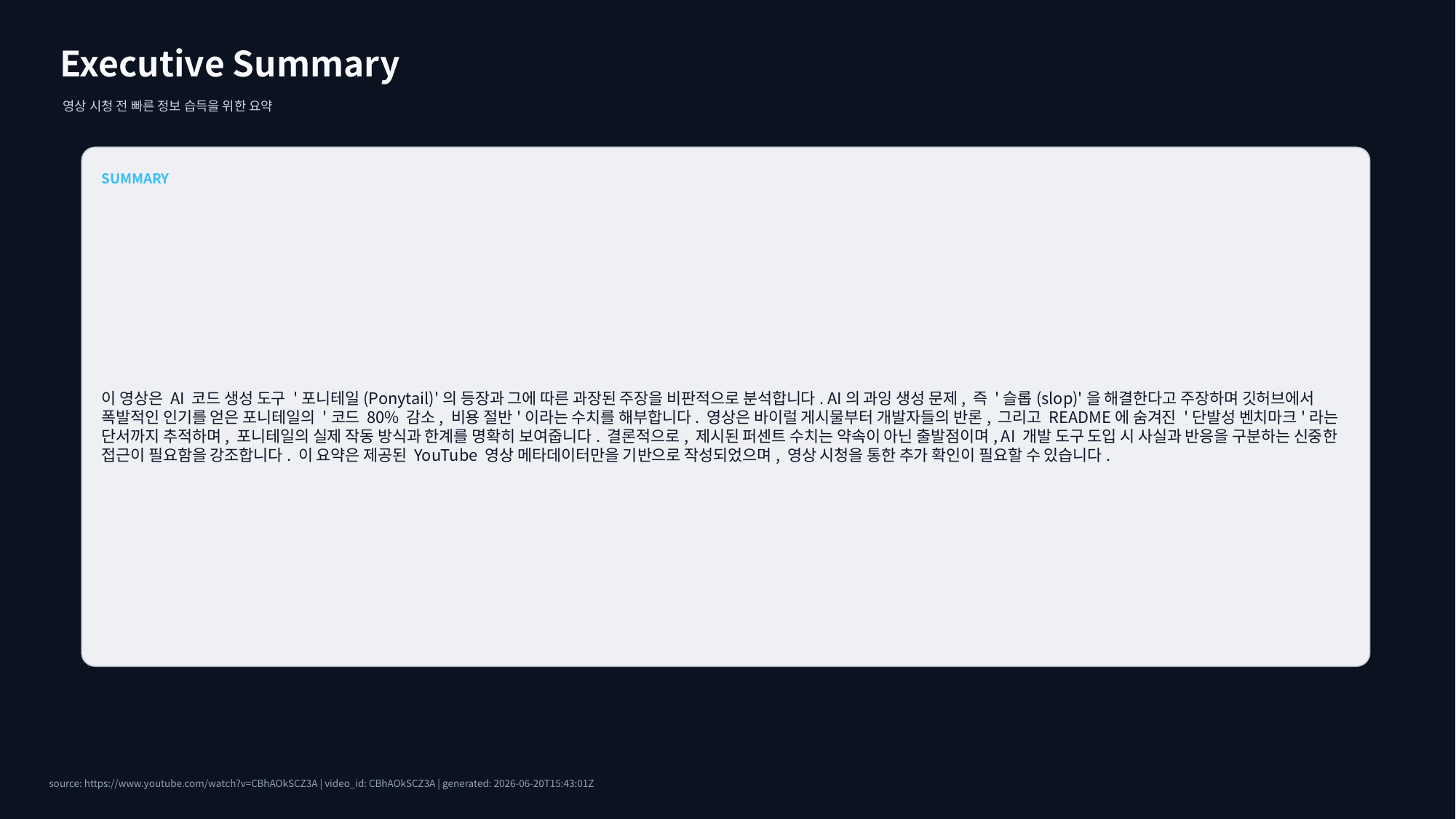

Executive Summary
영상 시청 전 빠른 정보 습득을 위한 요약

SUMMARY
이 영상은 AI 코드 생성 도구 '포니테일(Ponytail)'의 등장과 그에 따른 과장된 주장을 비판적으로 분석합니다. AI의 과잉 생성 문제, 즉 '슬롭(slop)'을 해결한다고 주장하며 깃허브에서 폭발적인 인기를 얻은 포니테일의 '코드 80% 감소, 비용 절반'이라는 수치를 해부합니다. 영상은 바이럴 게시물부터 개발자들의 반론, 그리고 README에 숨겨진 '단발성 벤치마크'라는 단서까지 추적하며, 포니테일의 실제 작동 방식과 한계를 명확히 보여줍니다. 결론적으로, 제시된 퍼센트 수치는 약속이 아닌 출발점이며, AI 개발 도구 도입 시 사실과 반응을 구분하는 신중한 접근이 필요함을 강조합니다. 이 요약은 제공된 YouTube 영상 메타데이터만을 기반으로 작성되었으며, 영상 시청을 통한 추가 확인이 필요할 수 있습니다.
source: https://www.youtube.com/watch?v=CBhAOkSCZ3A | video_id: CBhAOkSCZ3A | generated: 2026-06-20T15:43:01Z